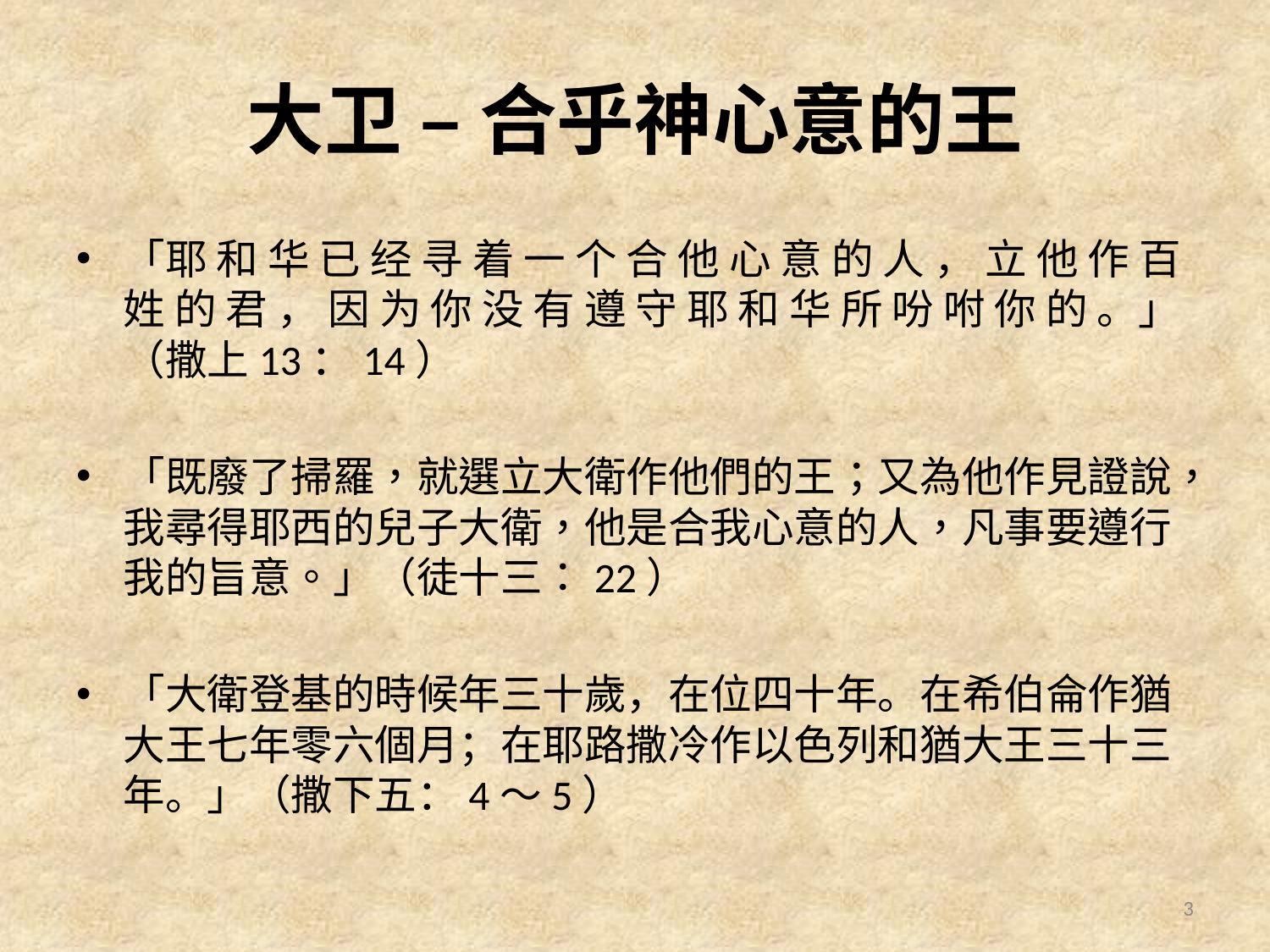

# 大卫 – 合乎神心意的王

「耶 和 华 已 经 寻 着 一 个 合 他 心 意 的 人 ， 立 他 作 百 姓 的 君 ， 因 为 你 没 有 遵 守 耶 和 华 所 吩 咐 你 的 。」（撒上13：14）

「既廢了掃羅，就選立大衛作他們的王；又為他作見證說，我尋得耶西的兒子大衛，他是合我心意的人，凡事要遵行我的旨意。」（徒十三：22）

「大衛登基的時候年三十歲，在位四十年。在希伯侖作猶大王七年零六個月；在耶路撒冷作以色列和猶大王三十三年。」（撒下五：4～5）
3